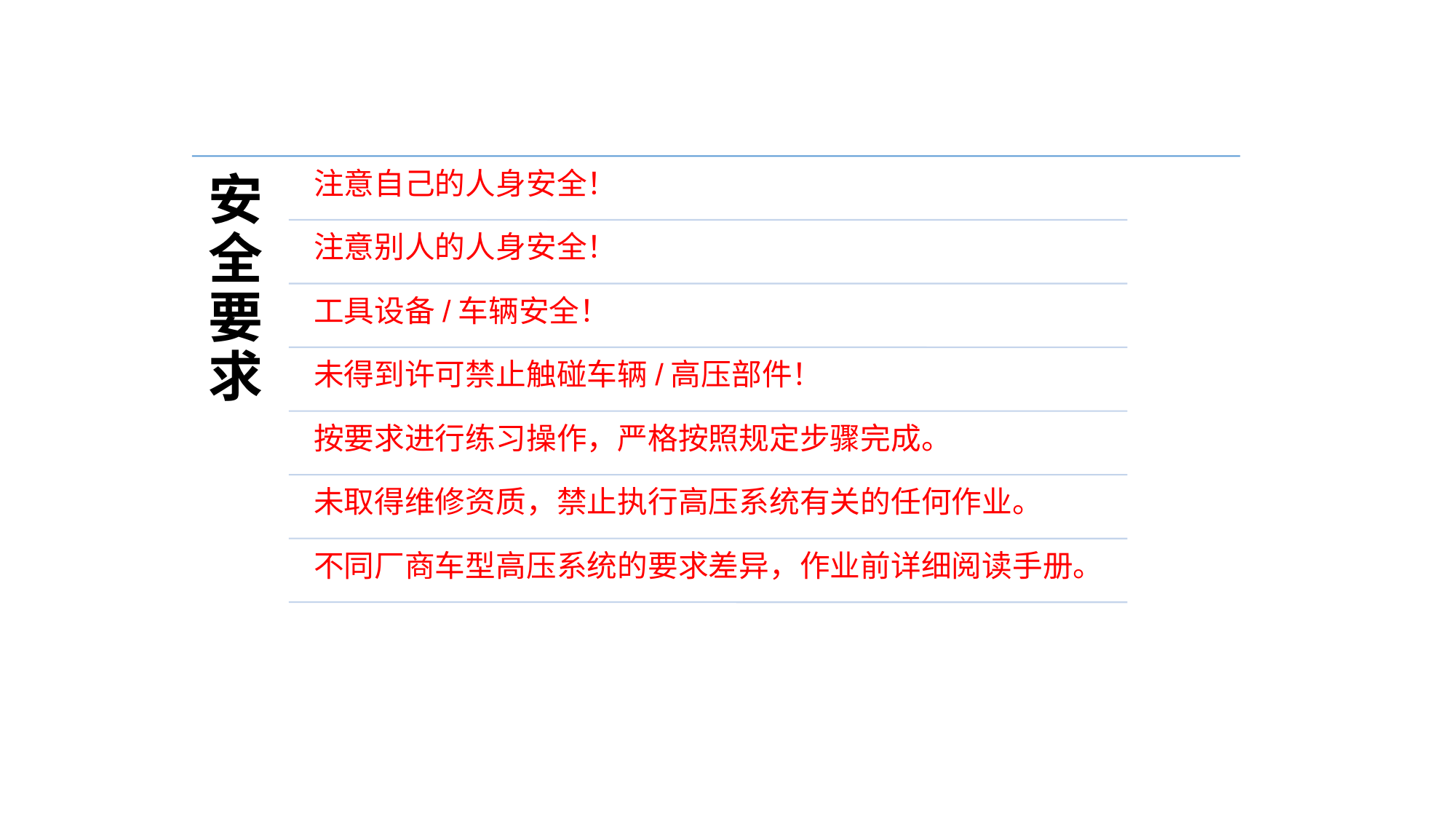

安全要求
注意自己的人身安全！
注意别人的人身安全！
工具设备/车辆安全！
未得到许可禁止触碰车辆/高压部件！
按要求进行练习操作，严格按照规定步骤完成。
未取得维修资质，禁止执行高压系统有关的任何作业。
不同厂商车型高压系统的要求差异，作业前详细阅读手册。